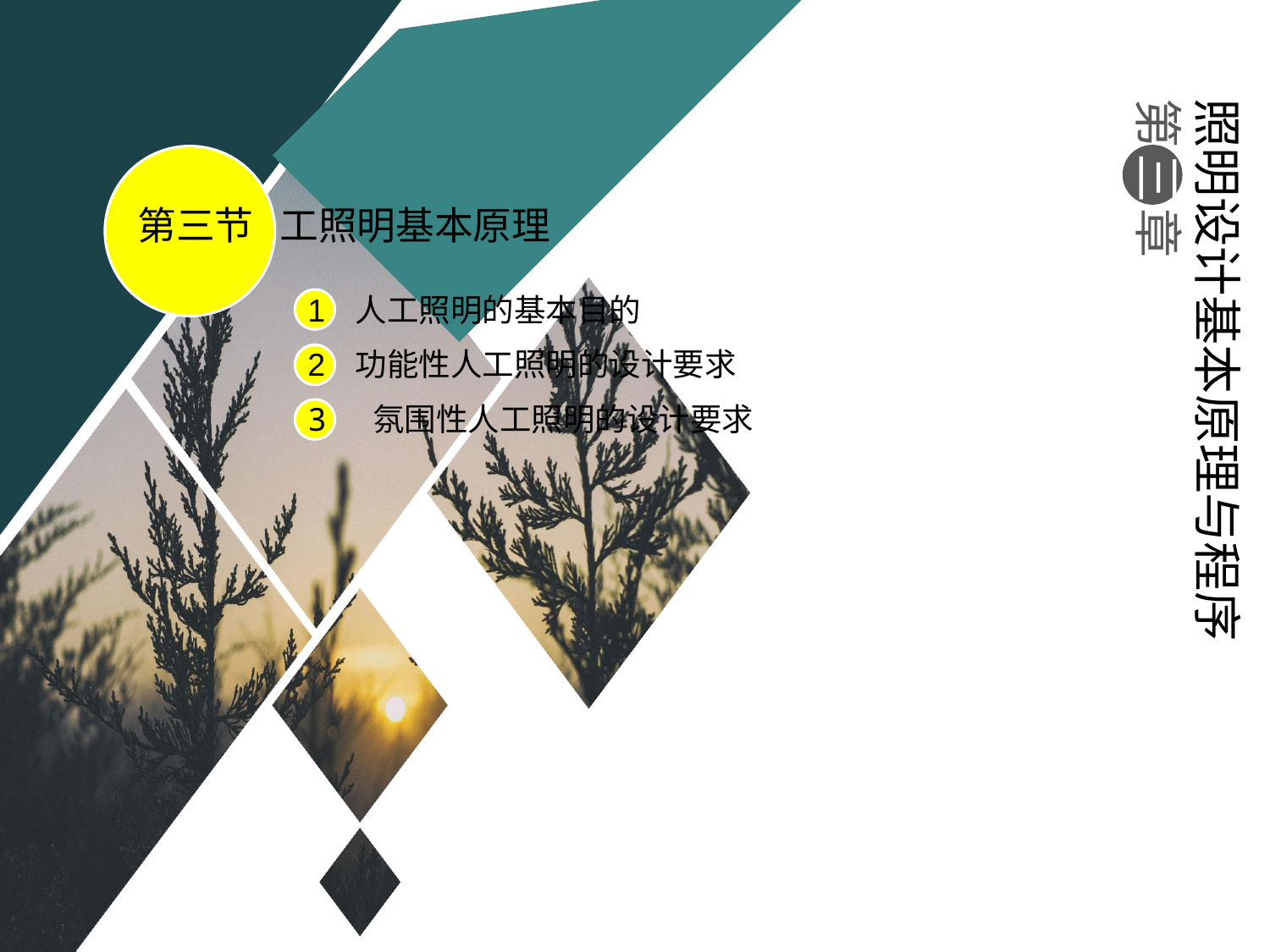

照明设计基本原理与程序
第 三 章

第三节   工照明基本原理
人工照明的基本目的

功能性人工照明的设计要求

3  氛围性人工照明的设计要求

#